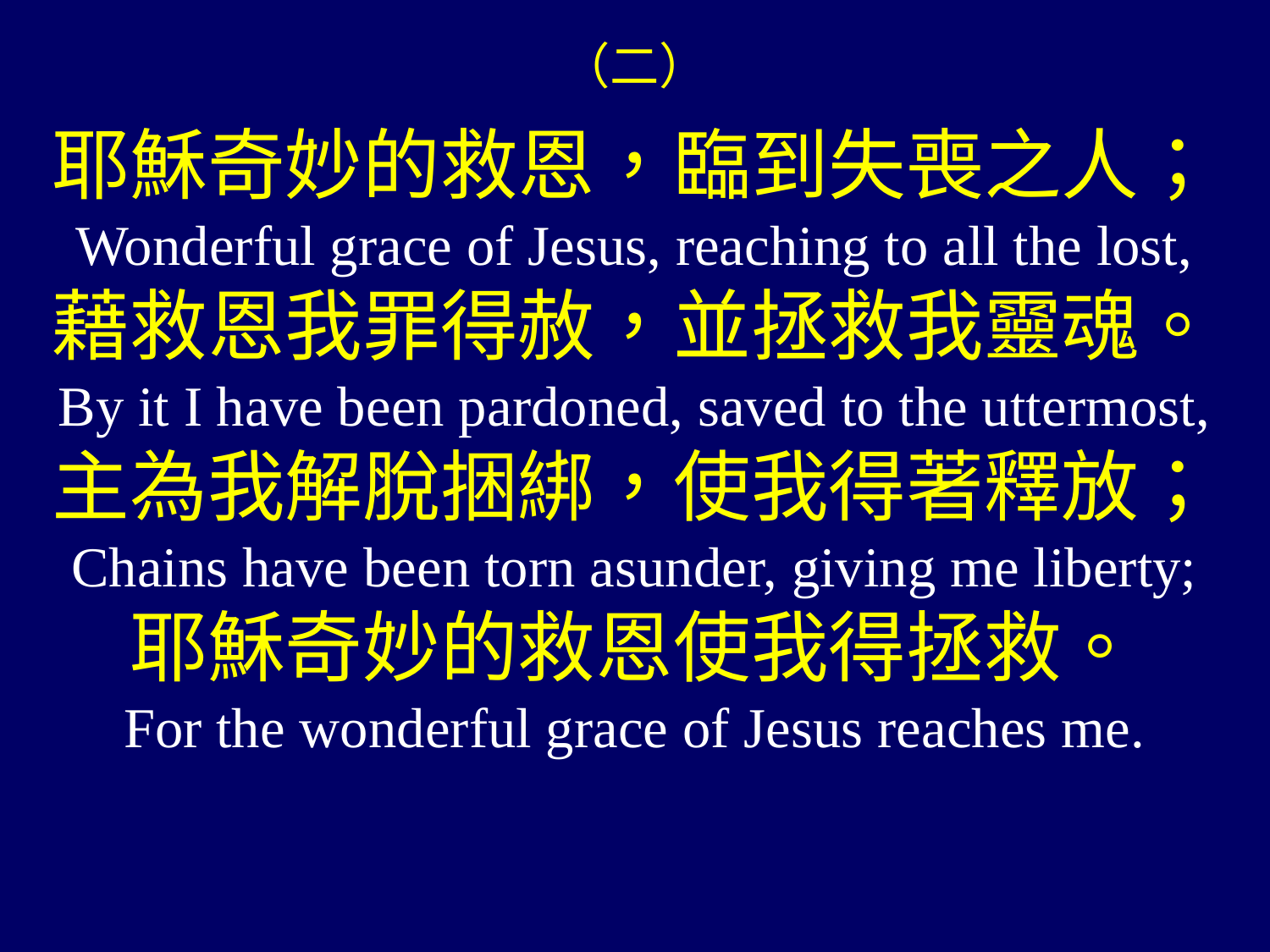

（二）

耶穌奇妙的救恩，臨到失喪之人；
Wonderful grace of Jesus, reaching to all the lost,
藉救恩我罪得赦，並拯救我靈魂。
By it I have been pardoned, saved to the uttermost,
主為我解脫捆綁，使我得著釋放；
Chains have been torn asunder, giving me liberty;
耶穌奇妙的救恩使我得拯救。
For the wonderful grace of Jesus reaches me.